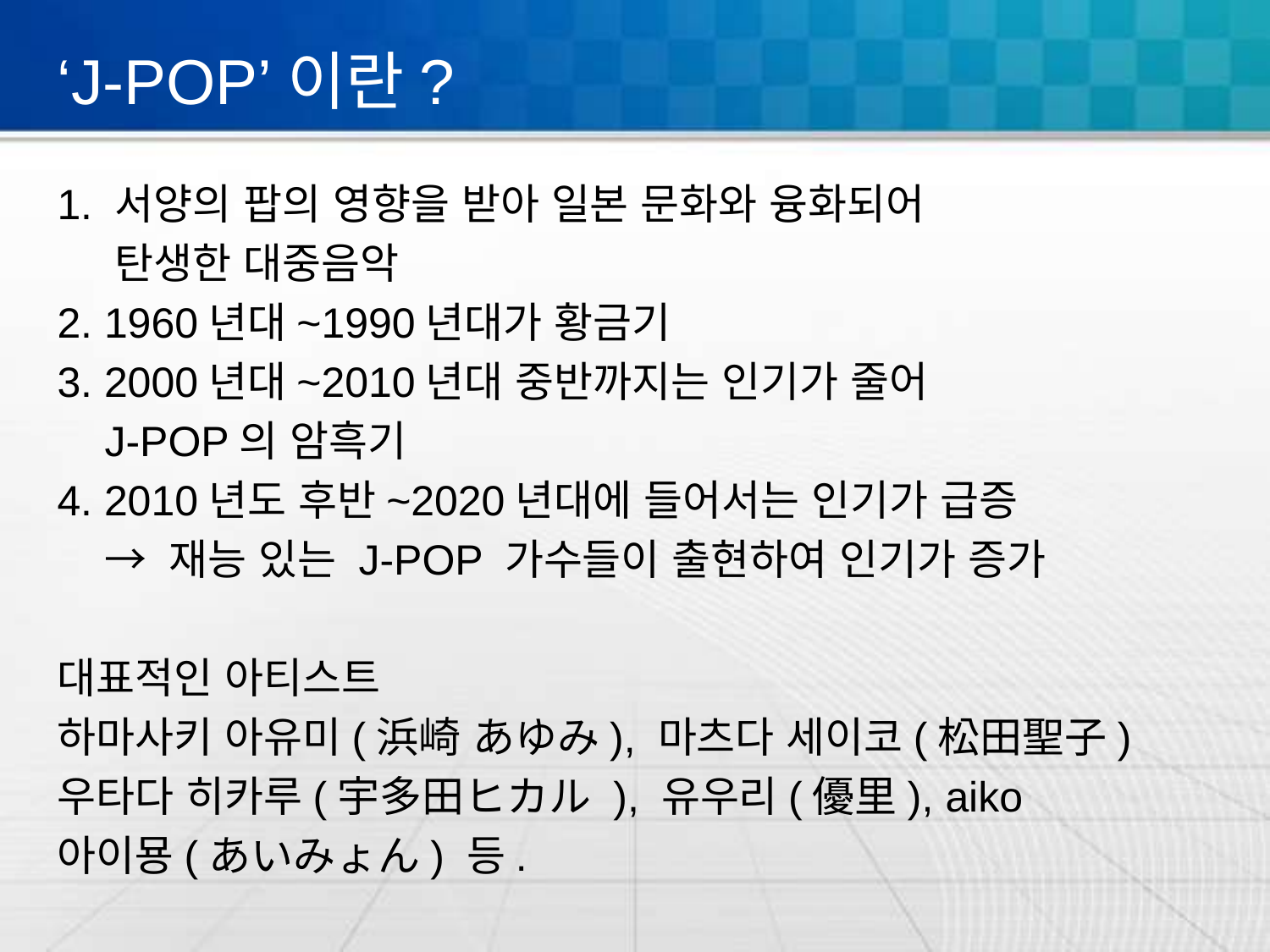

# ‘J-POP’이란?
1. 서양의 팝의 영향을 받아 일본 문화와 융화되어
    탄생한 대중음악
2. 1960년대~1990년대가 황금기
3. 2000년대~2010년대 중반까지는 인기가 줄어
    J-POP의 암흑기
4. 2010년도 후반~2020년대에 들어서는 인기가 급증
    → 재능 있는 J-POP 가수들이 출현하여 인기가 증가

대표적인 아티스트
하마사키 아유미(浜崎 あゆみ), 마츠다 세이코(松田聖子)
우타다 히카루(宇多田ヒカル ), 유우리(優里), aiko
아이묭(あいみょん) 등.